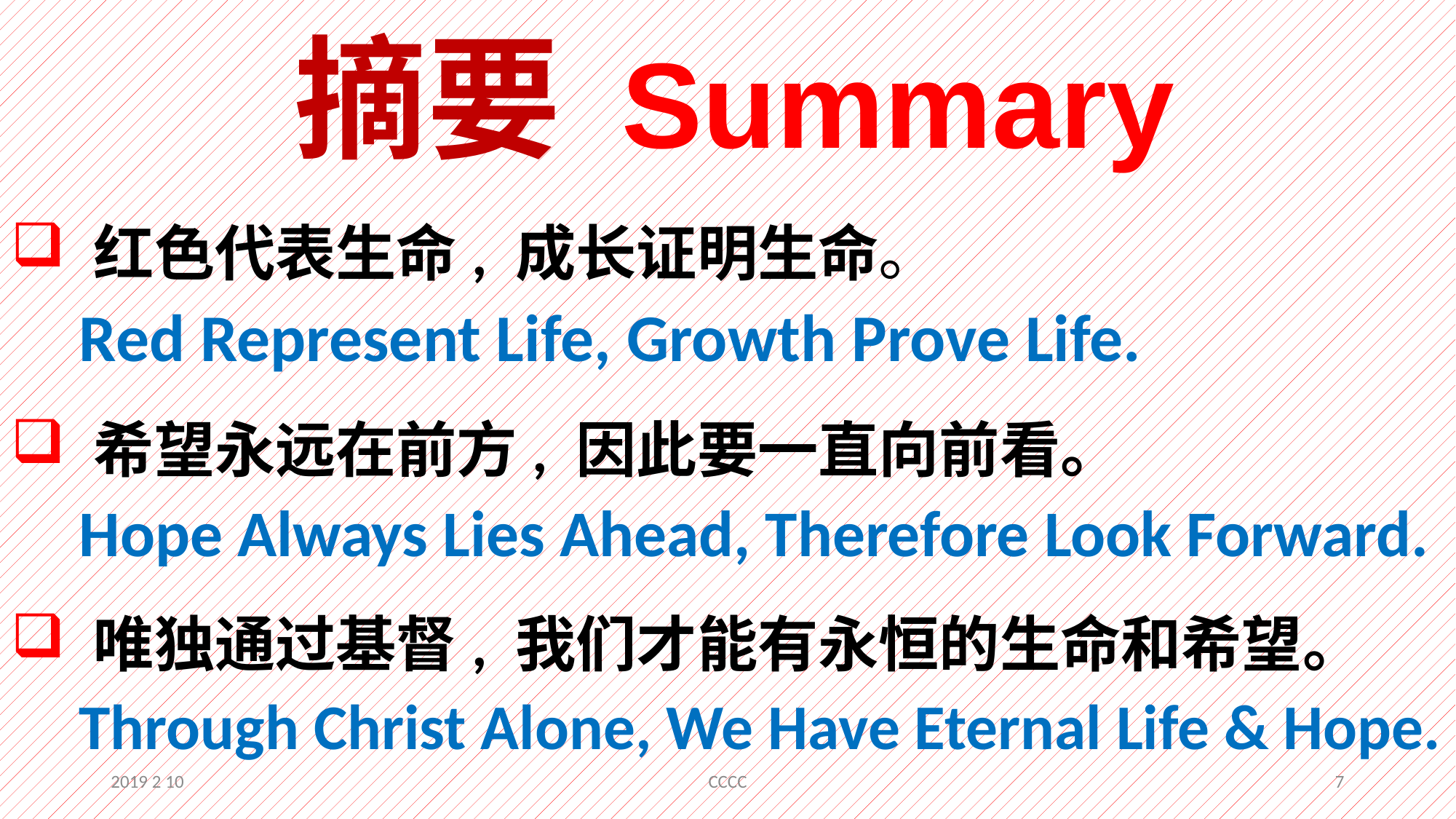

# 摘要	Summary
 红色代表生命, 成长证明生命。
     Red Represent Life, Growth Prove Life.

 希望永远在前方, 因此要一直向前看。
     Hope Always Lies Ahead, Therefore Look Forward.

 唯独通过基督, 我们才能有永恒的生命和希望。
     Through Christ Alone, We Have Eternal Life & Hope.
2019 2 10
CCCC
7